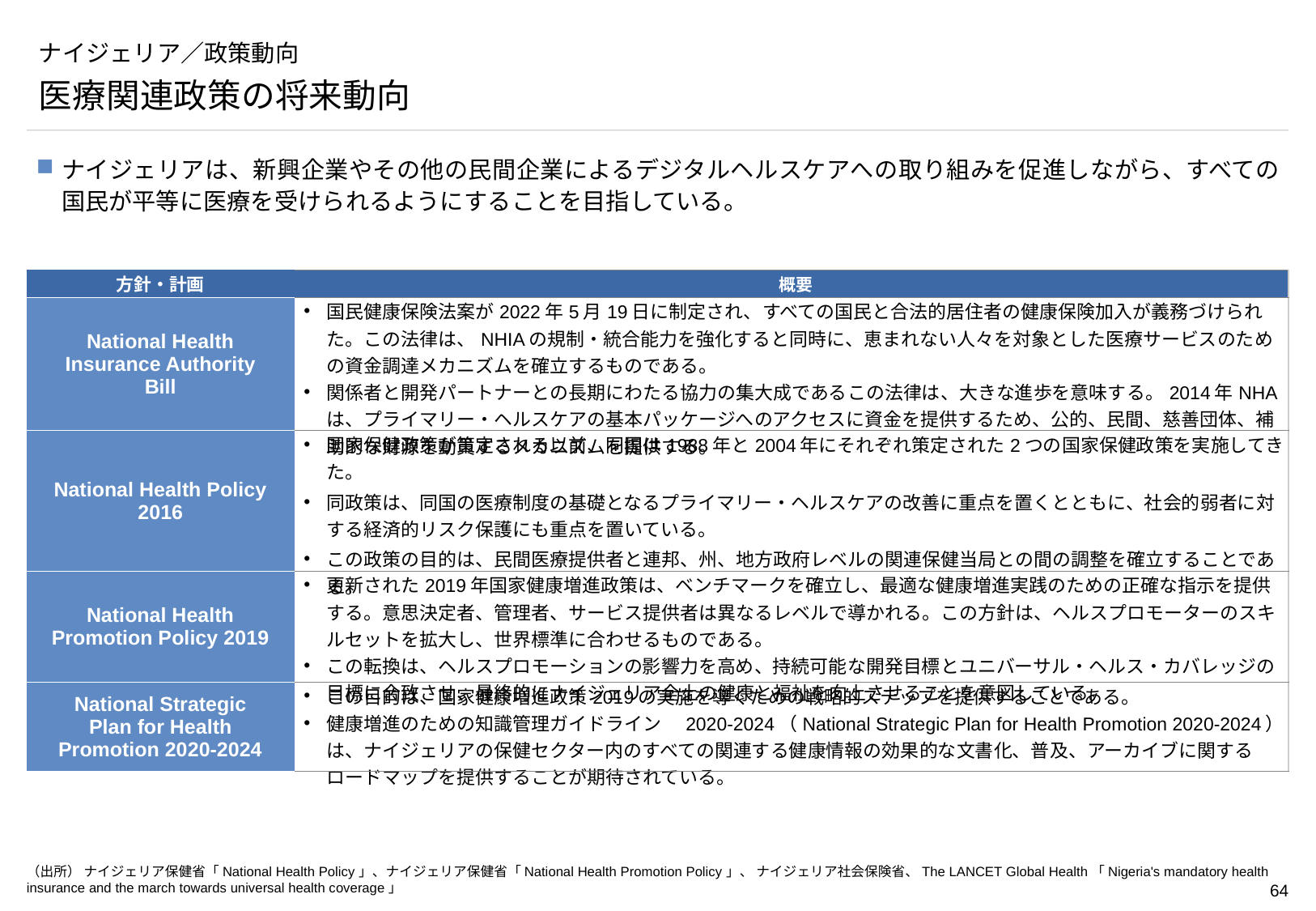

# ナイジェリア／政策動向
医療関連政策の将来動向
ナイジェリアは、新興企業やその他の民間企業によるデジタルヘルスケアへの取り組みを促進しながら、すべての国民が平等に医療を受けられるようにすることを目指している。
| 方針・計画 | 概要 |
| --- | --- |
| National Health Insurance Authority Bill | 国民健康保険法案が2022年5月19日に制定され、すべての国民と合法的居住者の健康保険加入が義務づけられた。この法律は、NHIAの規制・統合能力を強化すると同時に、恵まれない人々を対象とした医療サービスのための資金調達メカニズムを確立するものである。 関係者と開発パートナーとの長期にわたる協力の集大成であるこの法律は、大きな進歩を意味する。2014年NHAは、プライマリー・ヘルスケアの基本パッケージへのアクセスに資金を提供するため、公的、民間、慈善団体、補助的な財源を動員するメカニズムを提供する。 |
| National Health Policy 2016 | 国家保健政策が策定される以前、同国は1988年と2004年にそれぞれ策定された2つの国家保健政策を実施してきた。 同政策は、同国の医療制度の基礎となるプライマリー・ヘルスケアの改善に重点を置くとともに、社会的弱者に対する経済的リスク保護にも重点を置いている。 この政策の目的は、民間医療提供者と連邦、州、地方政府レベルの関連保健当局との間の調整を確立することである。 |
| National Health Promotion Policy 2019 | 更新された2019年国家健康増進政策は、ベンチマークを確立し、最適な健康増進実践のための正確な指示を提供する。意思決定者、管理者、サービス提供者は異なるレベルで導かれる。この方針は、ヘルスプロモーターのスキルセットを拡大し、世界標準に合わせるものである。 この転換は、ヘルスプロモーションの影響力を高め、持続可能な開発目標とユニバーサル・ヘルス・カバレッジの目標に合致させ、最終的にナイジェリア全土の健康と福祉を向上させることを意図している。 |
| National Strategic Plan for Health Promotion 2020-2024 | この目的は、国家健康増進政策2019の実施を導くための戦略的ステップを提供することである。 健康増進のための知識管理ガイドライン　2020-2024（National Strategic Plan for Health Promotion 2020-2024）は、ナイジェリアの保健セクター内のすべての関連する健康情報の効果的な文書化、普及、アーカイブに関するロードマップを提供することが期待されている。 |
（出所） ナイジェリア保健省「National Health Policy」、ナイジェリア保健省「National Health Promotion Policy」、 ナイジェリア社会保険省、The LANCET Global Health「Nigeria's mandatory health insurance and the march towards universal health coverage」